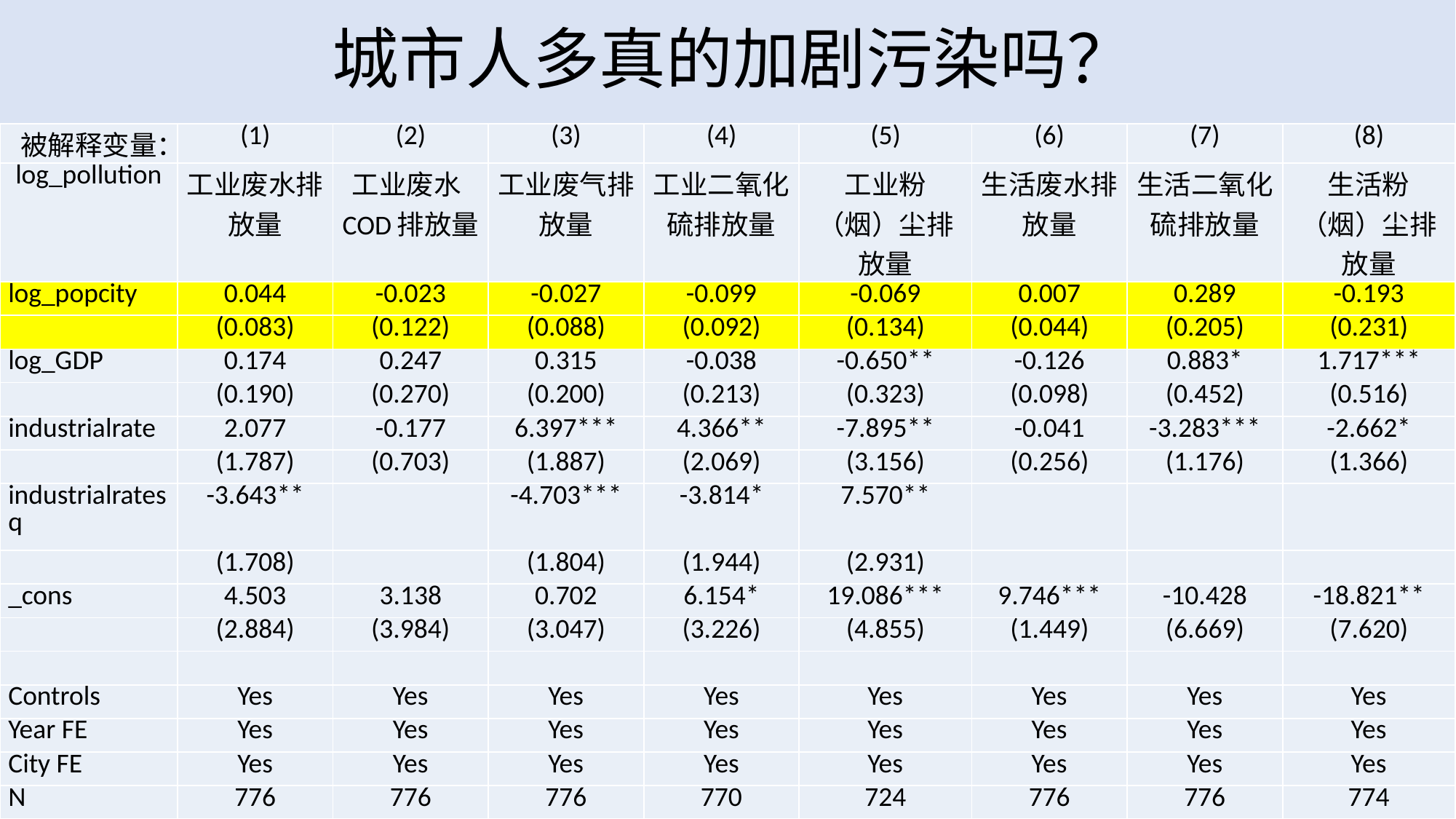

# 城市人多真的加剧污染吗？
| 被解释变量： | (1) | (2) | (3) | (4) | (5) | (6) | (7) | (8) |
| --- | --- | --- | --- | --- | --- | --- | --- | --- |
| log\_pollution | 工业废水排放量 | 工业废水COD排放量 | 工业废气排放量 | 工业二氧化硫排放量 | 工业粉（烟）尘排放量 | 生活废水排放量 | 生活二氧化硫排放量 | 生活粉（烟）尘排放量 |
| log\_popcity | 0.044 | -0.023 | -0.027 | -0.099 | -0.069 | 0.007 | 0.289 | -0.193 |
|  | (0.083) | (0.122) | (0.088) | (0.092) | (0.134) | (0.044) | (0.205) | (0.231) |
| log\_GDP | 0.174 | 0.247 | 0.315 | -0.038 | -0.650\*\* | -0.126 | 0.883\* | 1.717\*\*\* |
|  | (0.190) | (0.270) | (0.200) | (0.213) | (0.323) | (0.098) | (0.452) | (0.516) |
| industrialrate | 2.077 | -0.177 | 6.397\*\*\* | 4.366\*\* | -7.895\*\* | -0.041 | -3.283\*\*\* | -2.662\* |
|  | (1.787) | (0.703) | (1.887) | (2.069) | (3.156) | (0.256) | (1.176) | (1.366) |
| industrialratesq | -3.643\*\* |  | -4.703\*\*\* | -3.814\* | 7.570\*\* |  |  |  |
|  | (1.708) |  | (1.804) | (1.944) | (2.931) |  |  |  |
| \_cons | 4.503 | 3.138 | 0.702 | 6.154\* | 19.086\*\*\* | 9.746\*\*\* | -10.428 | -18.821\*\* |
|  | (2.884) | (3.984) | (3.047) | (3.226) | (4.855) | (1.449) | (6.669) | (7.620) |
|  |  |  |  |  |  |  |  |  |
| Controls | Yes | Yes | Yes | Yes | Yes | Yes | Yes | Yes |
| Year FE | Yes | Yes | Yes | Yes | Yes | Yes | Yes | Yes |
| City FE | Yes | Yes | Yes | Yes | Yes | Yes | Yes | Yes |
| N | 776 | 776 | 776 | 770 | 724 | 776 | 776 | 774 |
| R2 | 0.088 | 0.107 | 0.550 | 0.121 | 0.256 | 0.671 | 0.170 | 0.245 |